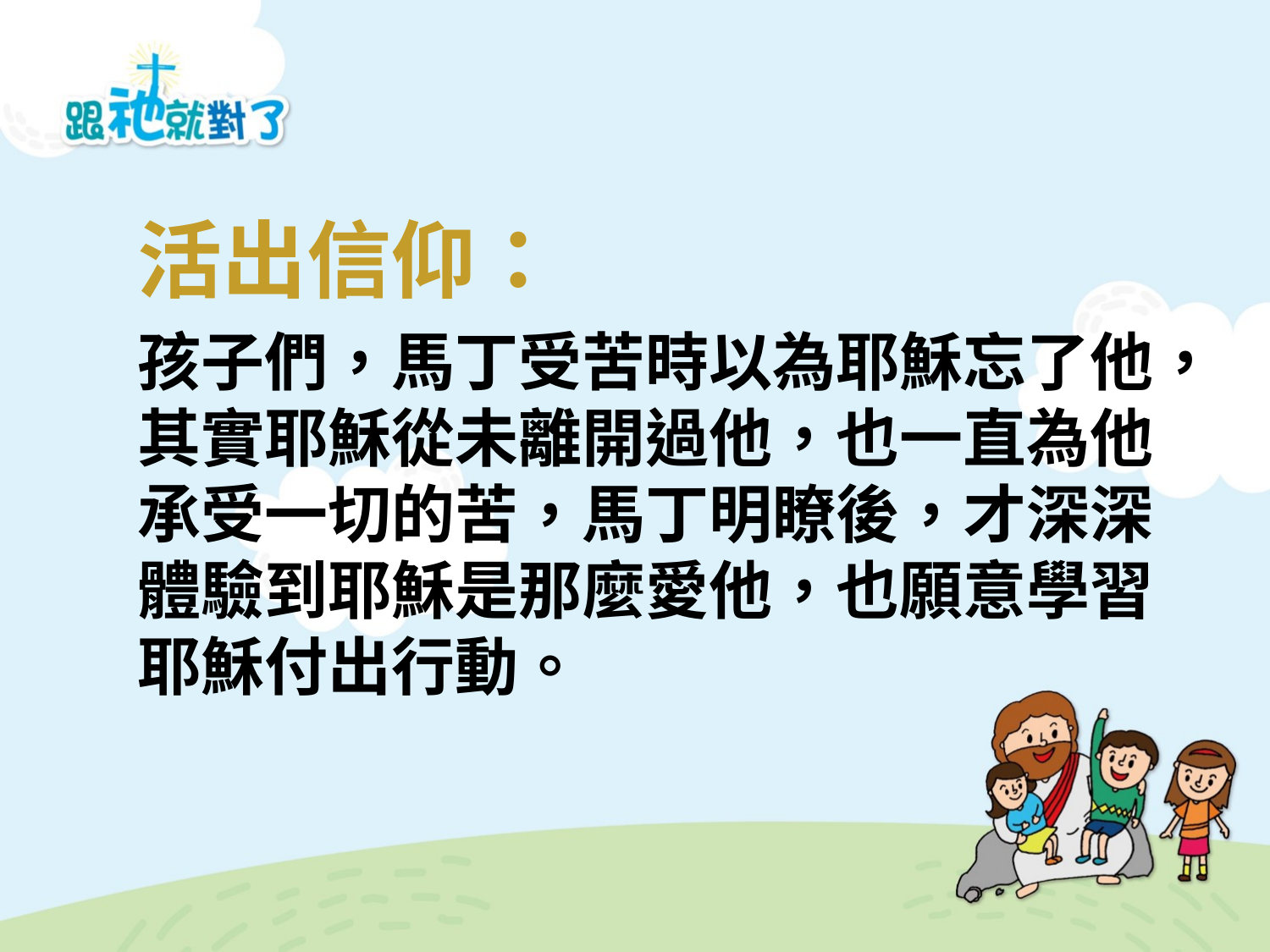

活出信仰：
孩子們，馬丁受苦時以為耶穌忘了他，其實耶穌從未離開過他，也一直為他承受一切的苦，馬丁明瞭後，才深深體驗到耶穌是那麼愛他，也願意學習耶穌付出行動。